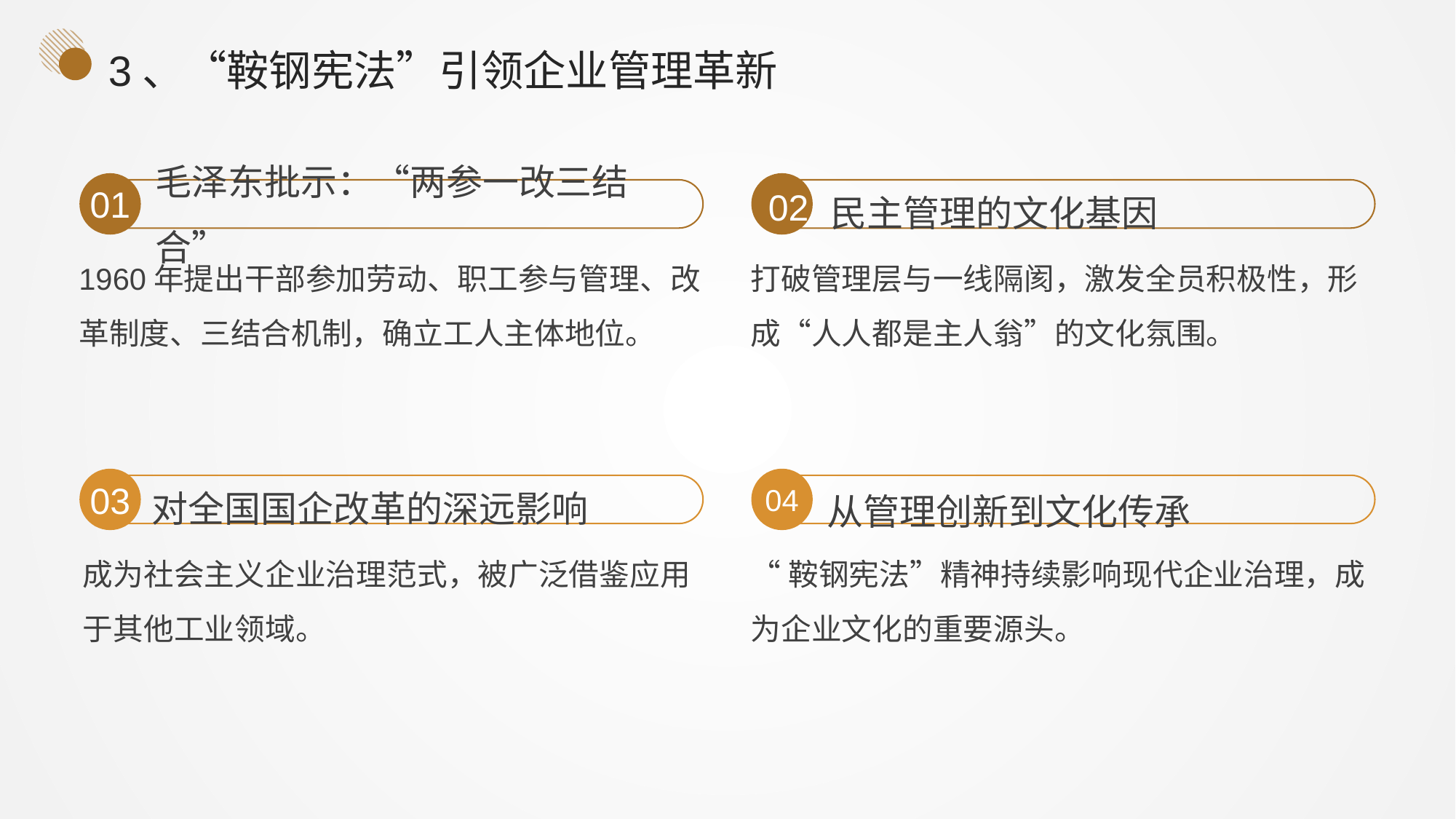

3、“鞍钢宪法”引领企业管理革新

民主管理的文化基因
01
毛泽东批示：“两参一改三结合”
02
1960年提出干部参加劳动、职工参与管理、改革制度、三结合机制，确立工人主体地位。
打破管理层与一线隔阂，激发全员积极性，形成“人人都是主人翁”的文化氛围。

03
04
对全国国企改革的深远影响
从管理创新到文化传承
成为社会主义企业治理范式，被广泛借鉴应用于其他工业领域。
“鞍钢宪法”精神持续影响现代企业治理，成为企业文化的重要源头。